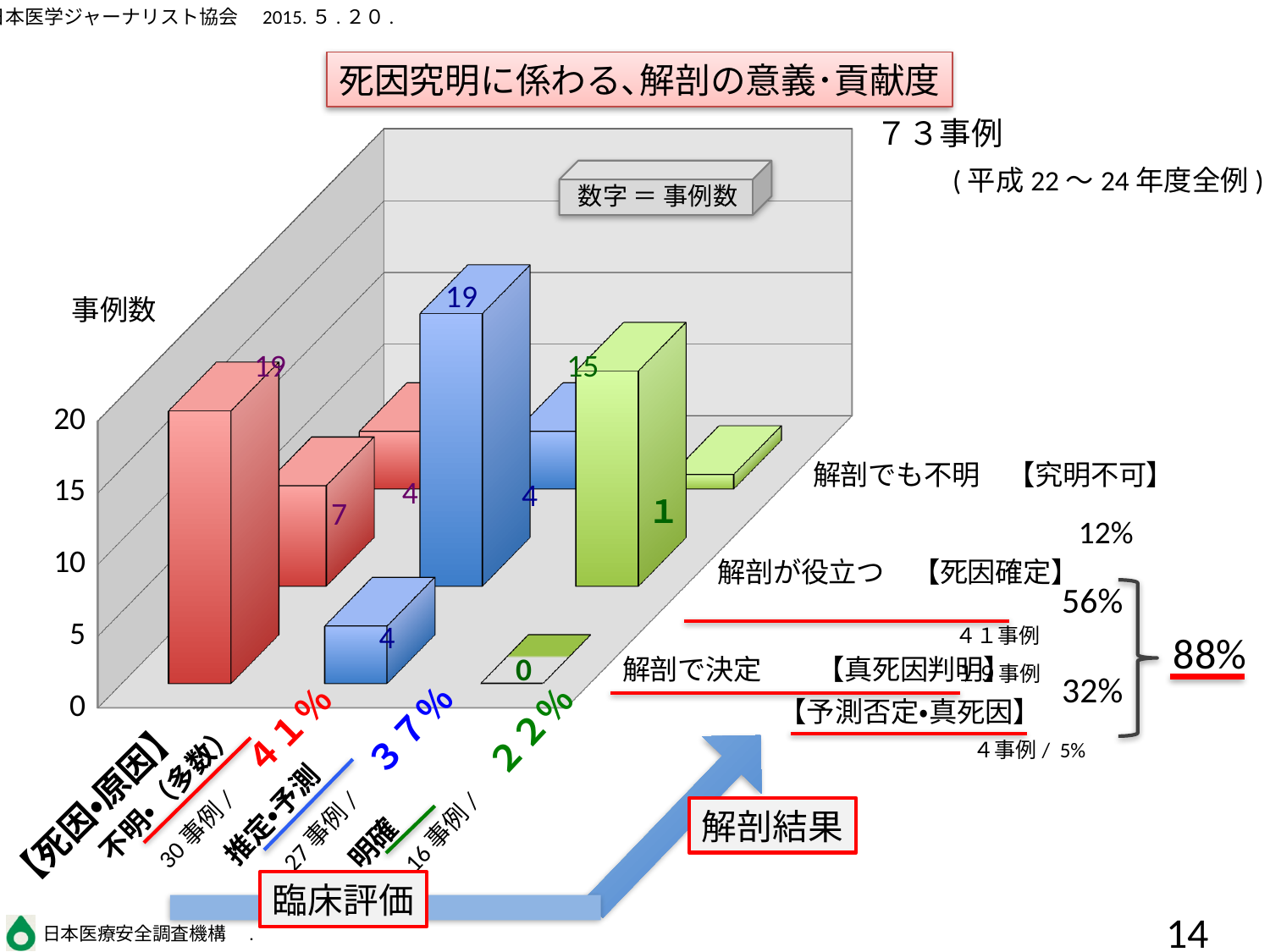

死因究明に係わる､解剖の意義･貢献度

[unsupported chart]

７３事例
　　 (平成22〜24年度全例)

 数字 ＝ 事例数
19
事例数
15
19
4
4
１
7
12%
56%

4
４１事例
88%
0
１９事例
32%
【予測否定・真死因】
不明・（多数）
　30事例/　４１％
推定・予測
　27事例/　３７％
   ４事例/  5%
明確
　16事例/　２２％
【死因・原因】

解剖結果
臨床評価